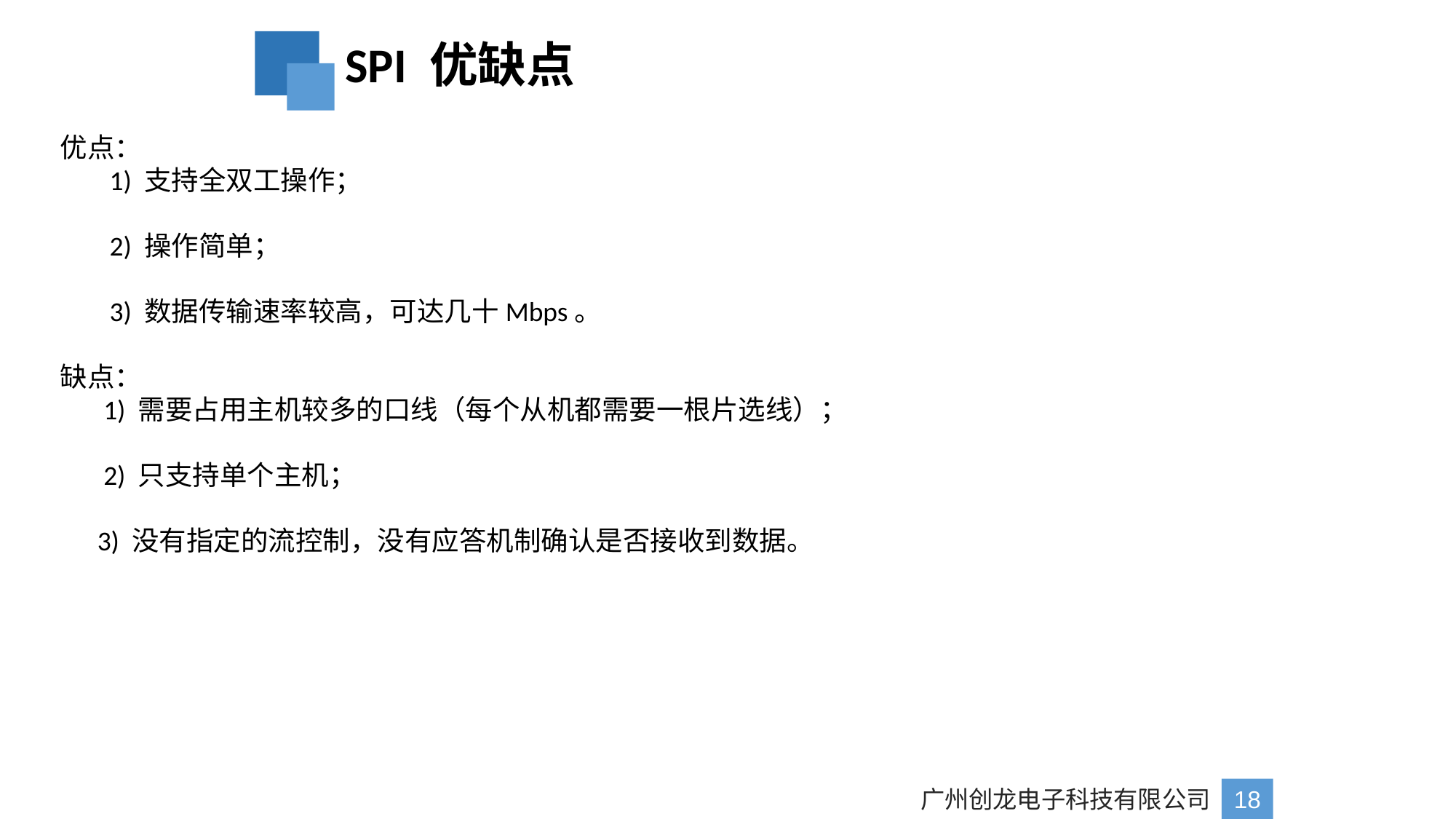

SPI 优缺点

优点：
        1) 支持全双工操作；

        2) 操作简单；

        3) 数据传输速率较高，可达几十Mbps。

缺点：
       1) 需要占用主机较多的口线（每个从机都需要一根片选线）；

       2) 只支持单个主机；

      3) 没有指定的流控制，没有应答机制确认是否接收到数据。
广州创龙电子科技有限公司
18